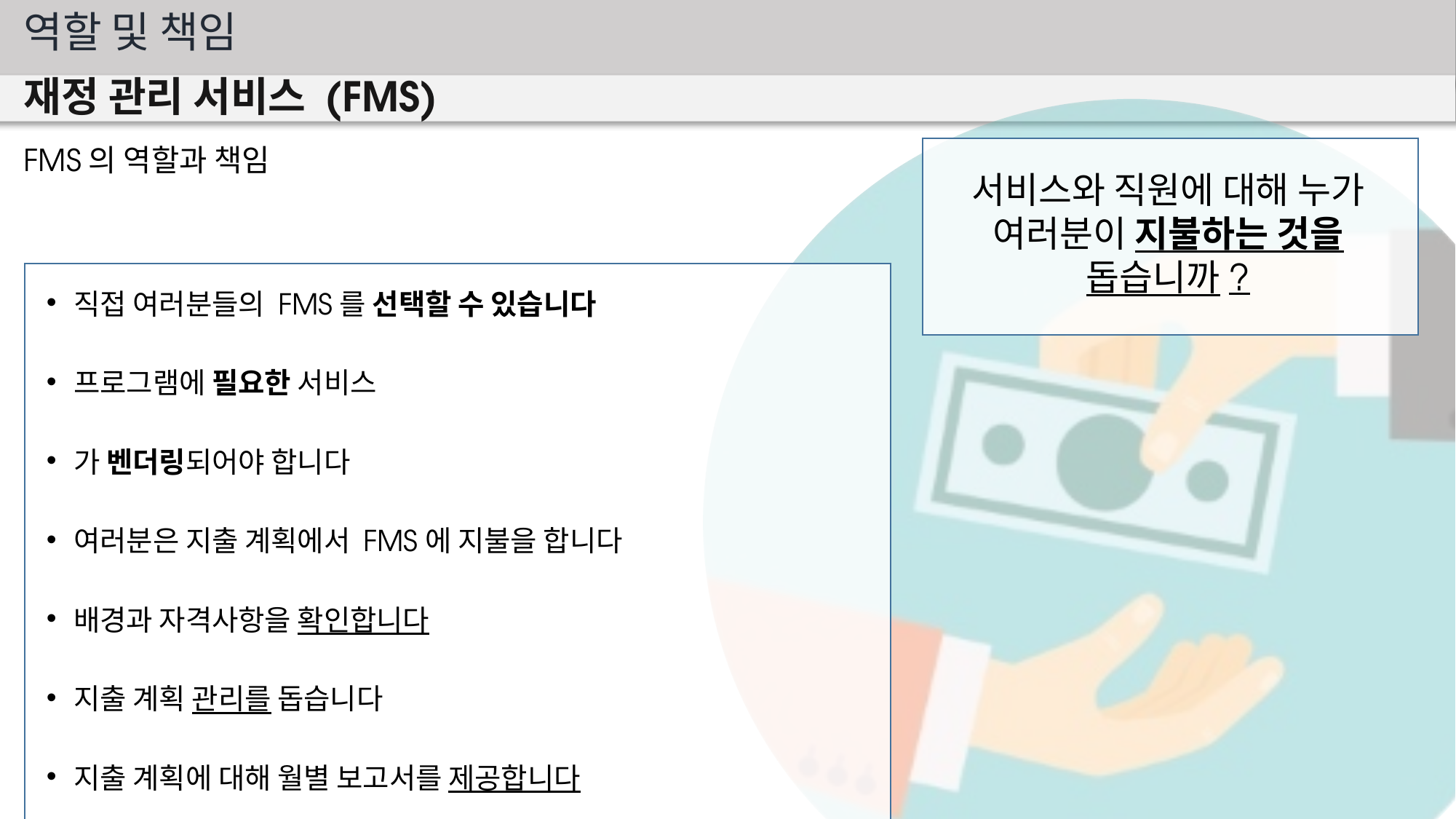

역할 및 책임
재정 관리 서비스 (FMS)

서비스와 직원에 대해 누가 여러분이 지불하는 것을 돕습니까?
FMS의 역할과 책임

직접 여러분들의 FMS를 선택할 수 있습니다

프로그램에 필요한 서비스

가 벤더링되어야 합니다

여러분은 지출 계획에서 FMS에 지불을 합니다

배경과 자격사항을 확인합니다

지출 계획 관리를 돕습니다

지출 계획에 대해 월별 보고서를 제공합니다
프로그램 이행을 도울 수 있는 사람